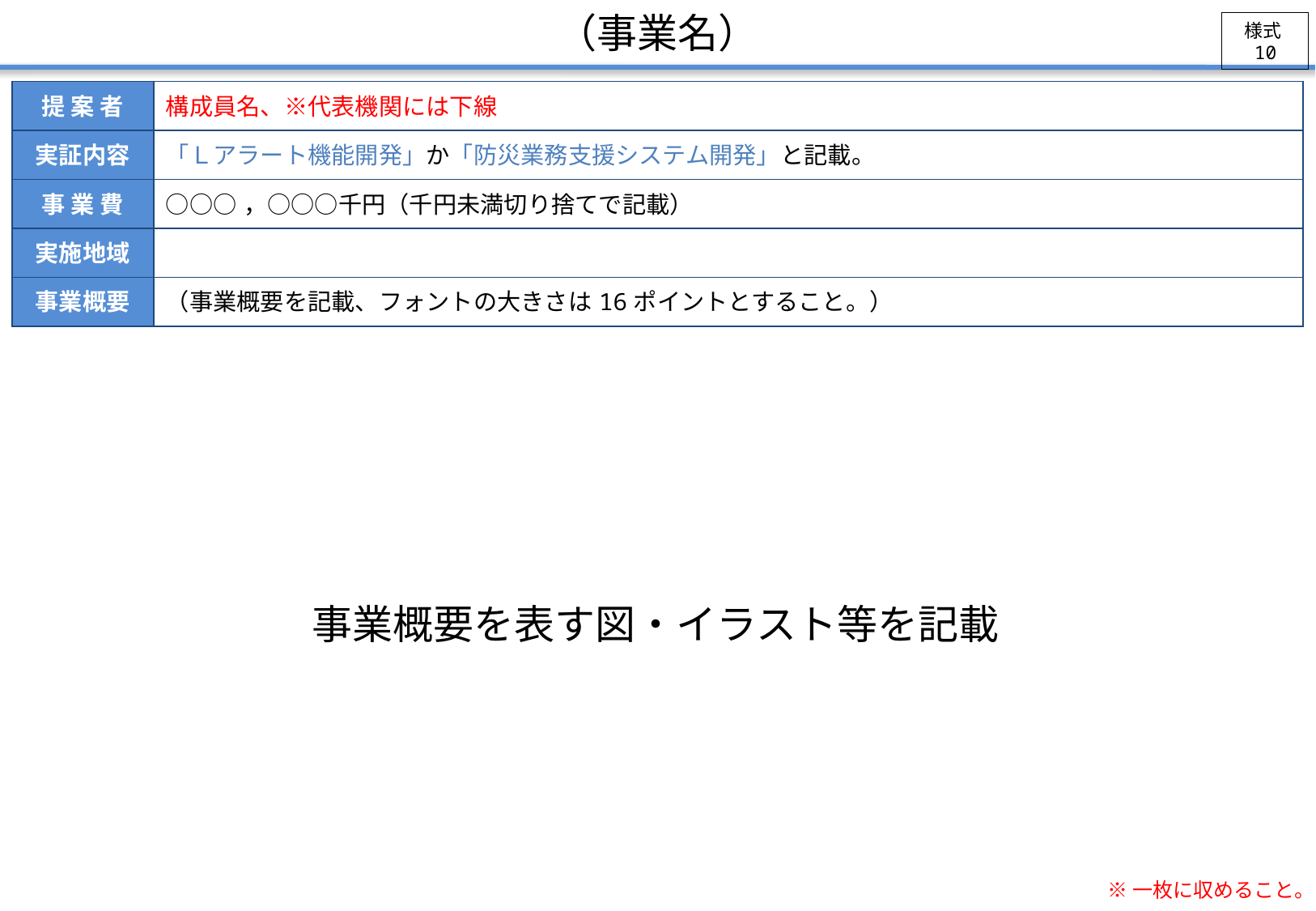

（事業名）
様式10
| 提 案 者 | 構成員名、※代表機関には下線 |
| --- | --- |
| 実証内容 | 「Ｌアラート機能開発」か「防災業務支援システム開発」と記載。 |
| 事 業 費 | ○○○，○○○千円（千円未満切り捨てで記載） |
| 実施地域 |  |
| 事業概要 | （事業概要を記載、フォントの大きさは16ポイントとすること。） |
事業概要を表す図・イラスト等を記載
※一枚に収めること。